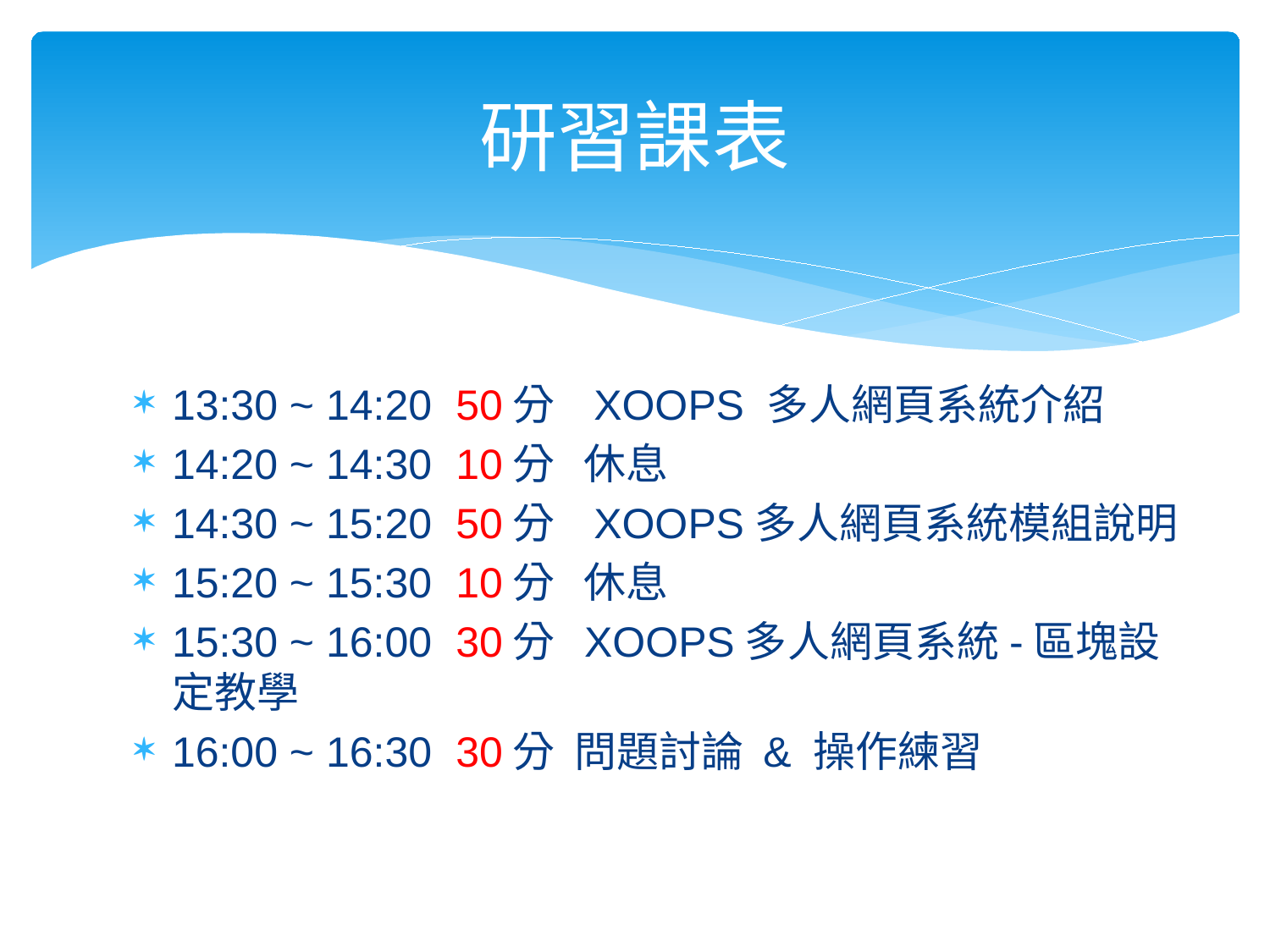

# 研習課表
13:30 ~ 14:20  50分   XOOPS 多人網頁系統介紹
14:20 ~ 14:30  10分   休息
14:30 ~ 15:20  50分   XOOPS多人網頁系統模組說明
15:20 ~ 15:30  10分   休息
15:30 ~ 16:00  30分  XOOPS多人網頁系統-區塊設定教學
16:00 ~ 16:30  30分  問題討論 & 操作練習